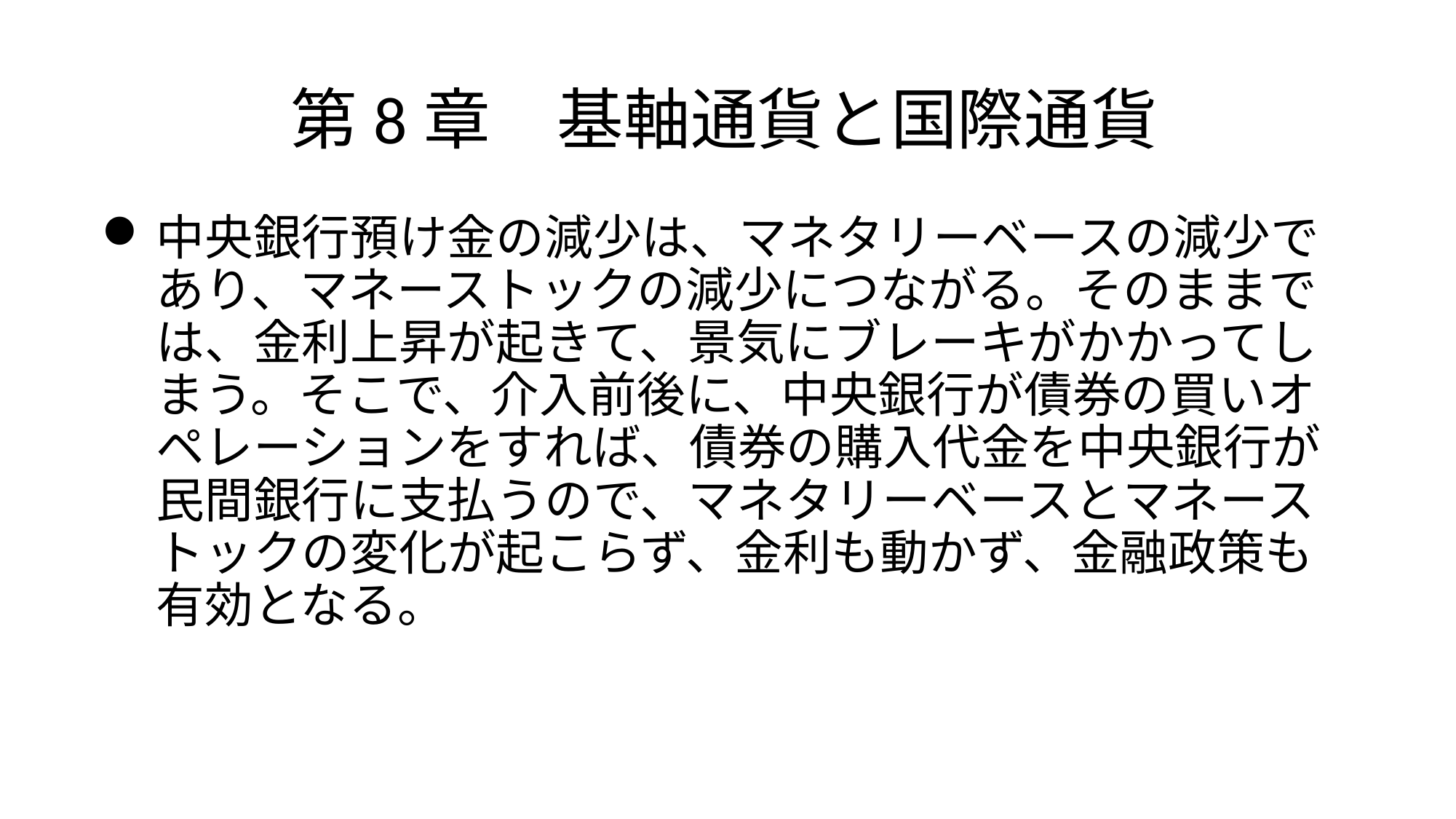

# 第8章　基軸通貨と国際通貨
中央銀行預け金の減少は、マネタリーベースの減少であり、マネーストックの減少につながる。そのままでは、金利上昇が起きて、景気にブレーキがかかってしまう。そこで、介入前後に、中央銀行が債券の買いオペレーションをすれば、債券の購入代金を中央銀行が民間銀行に支払うので、マネタリーベースとマネーストックの変化が起こらず、金利も動かず、金融政策も有効となる。